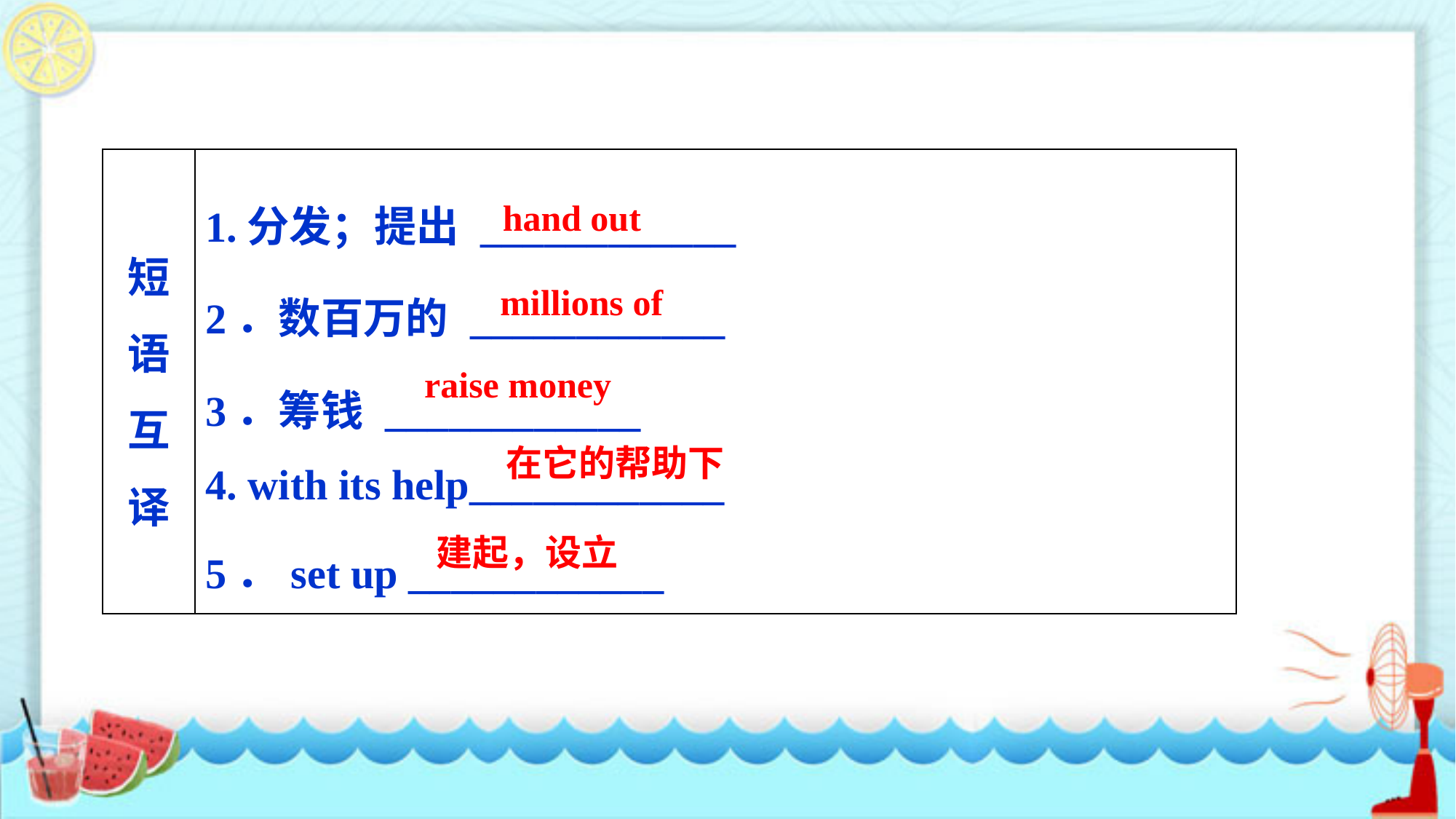

| 短语互译 | 1.分发；提出 \_\_\_\_\_\_\_\_\_\_\_\_ 2．数百万的 \_\_\_\_\_\_\_\_\_\_\_\_ 3．筹钱 \_\_\_\_\_\_\_\_\_\_\_\_ 4. with its help\_\_\_\_\_\_\_\_\_\_\_\_ 5．set up \_\_\_\_\_\_\_\_\_\_\_\_ |
| --- | --- |
hand out
millions of
raise money
在它的帮助下
建起，设立